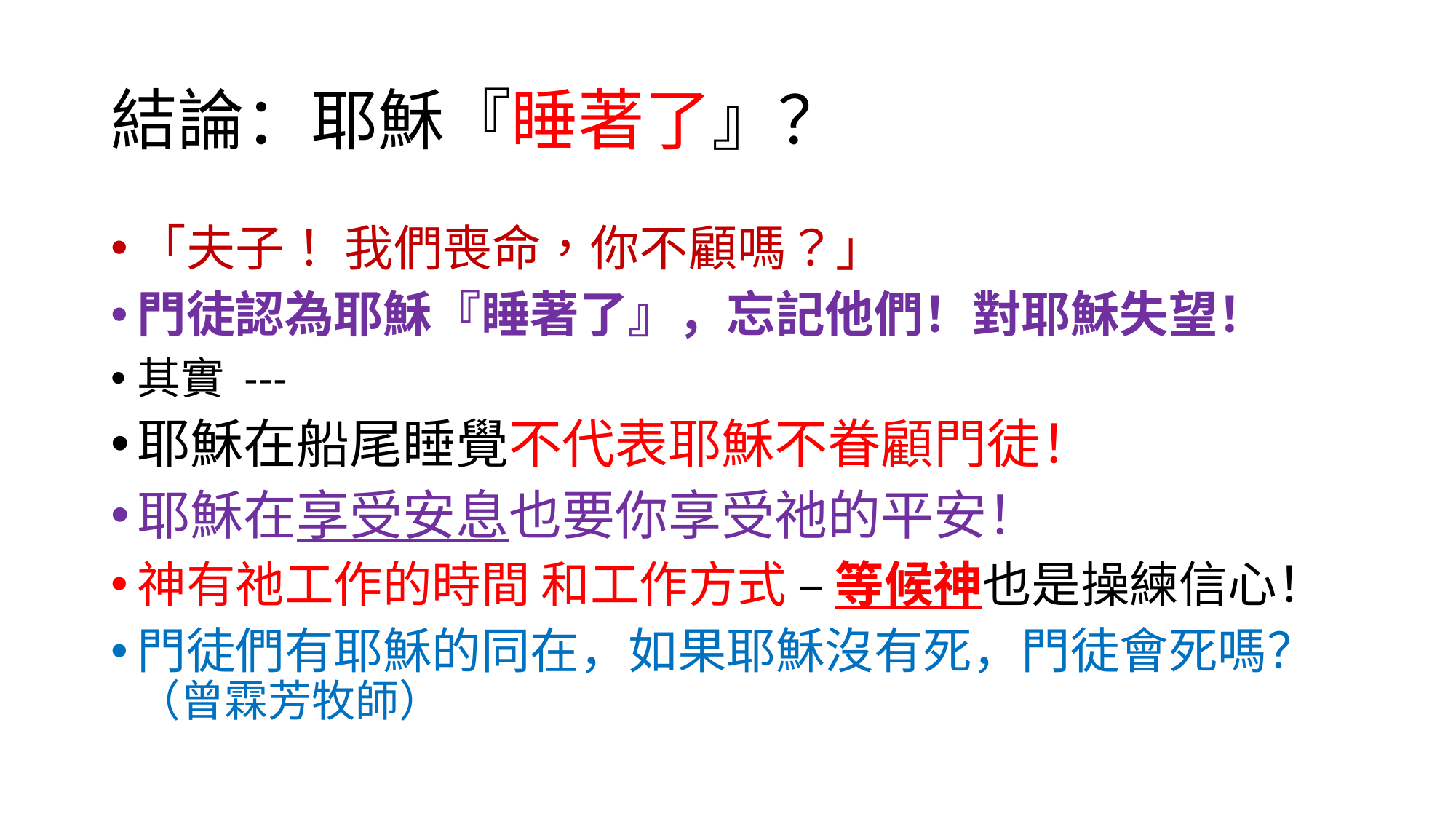

# 結論：耶穌『睡著了』？
「夫子！ 我們喪命，你不顧嗎？」
門徒認為耶穌『睡著了』，忘記他們！對耶穌失望！
其實 ---
耶穌在船尾睡覺不代表耶穌不眷顧門徒！
耶穌在享受安息也要你享受祂的平安！
神有祂工作的時間 和工作方式 – 等候神也是操練信心！
門徒們有耶穌的同在，如果耶穌沒有死，門徒會死嗎？（曾霖芳牧師）